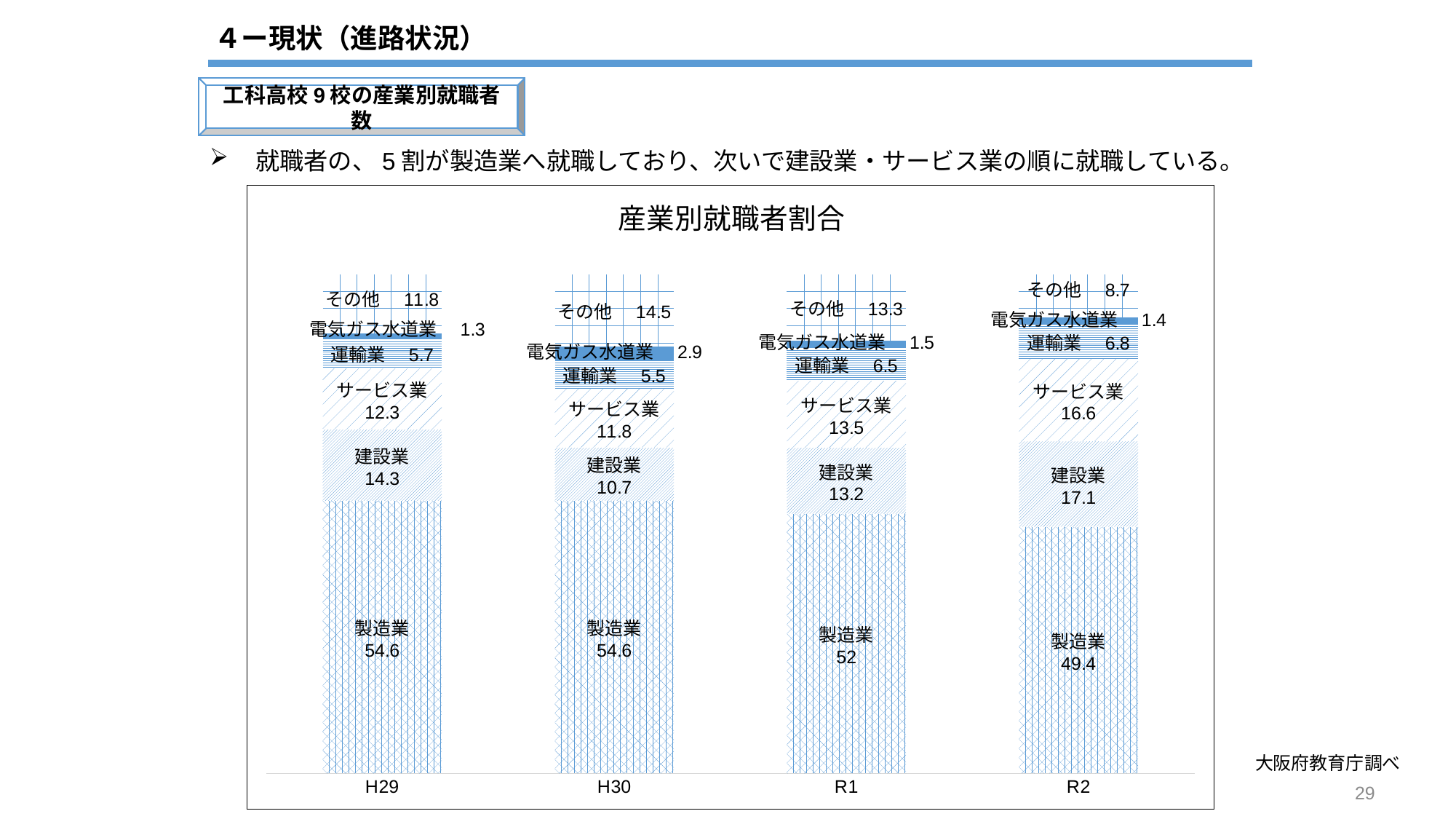

４ー現状（進路状況）
工科高校9校の産業別就職者数
　就職者の、5割が製造業へ就職しており、次いで建設業・サービス業の順に就職している。

### Chart: 産業別就職者割合

| Category | 製造業 | 建設業 | サービス業 | 運輸業 | 電気ガス水道業 | その他 |
|---|---|---|---|---|---|---|
| H29 | 54.6 | 14.3 | 12.3 | 5.7 | 1.3 | 11.8 |
| H30 | 54.6 | 10.7 | 11.8 | 5.5 | 2.9 | 14.5 |
| R1 | 52.0 | 13.2 | 13.5 | 6.5 | 1.5 | 13.3 |
| R2 | 49.4 | 17.1 | 16.6 | 6.8 | 1.4 | 8.7 |
大阪府教育庁調べ
29